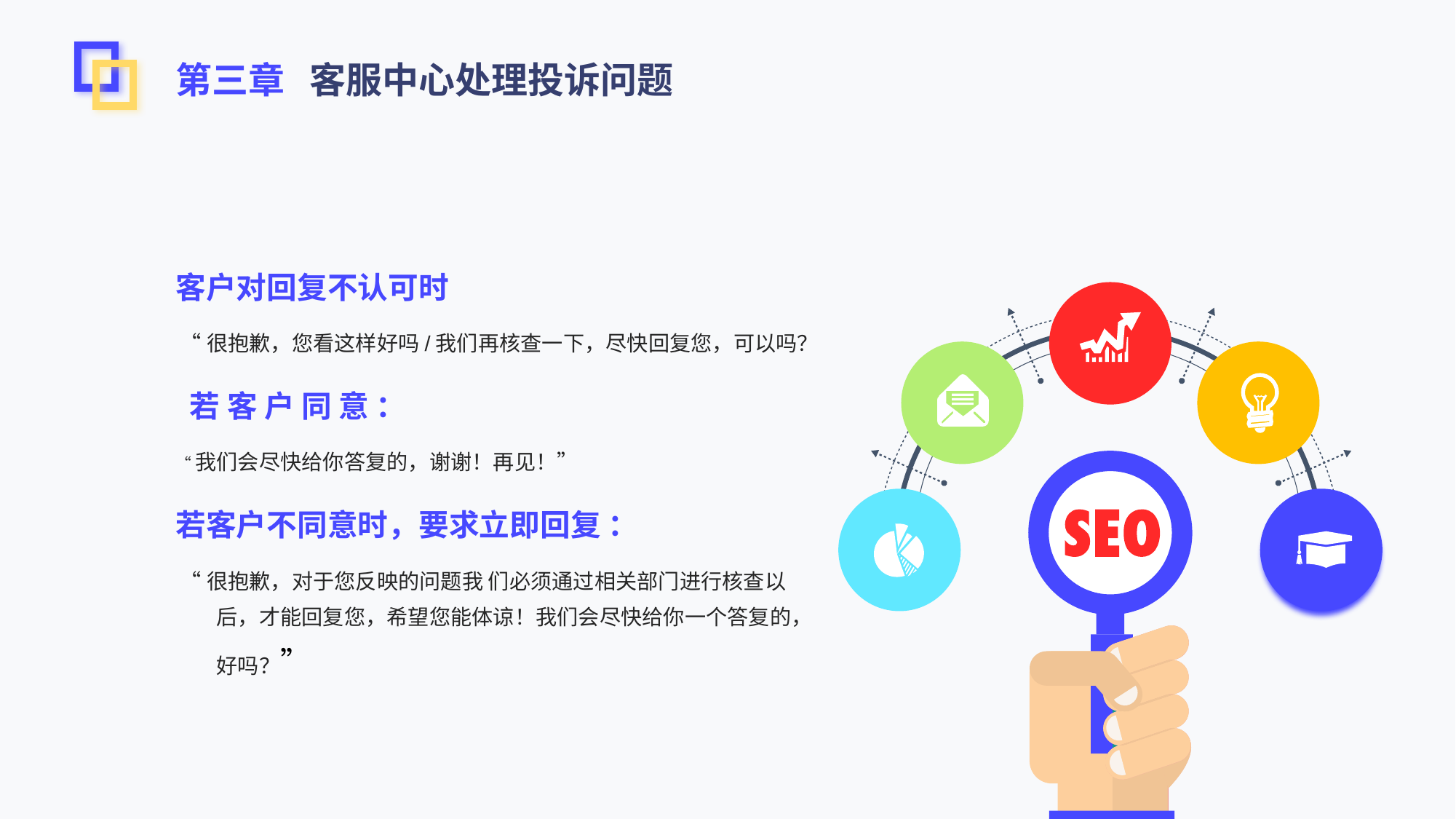

第三章   客服中心处理投诉问题

客户对回复不认可时
 “很抱歉，您看这样好吗/我们再核查一下，尽快回复您，可以吗？
 若 客 户 同 意 ：
“我们会尽快给你答复的，谢谢！再见！”
若客户不同意时，要求立即回复 ：
 “很抱歉，对于您反映的问题我 们必须通过相关部门进行核查以后，才能回复您，希望您能体谅！我们会尽快给你一个答复的，好吗？”